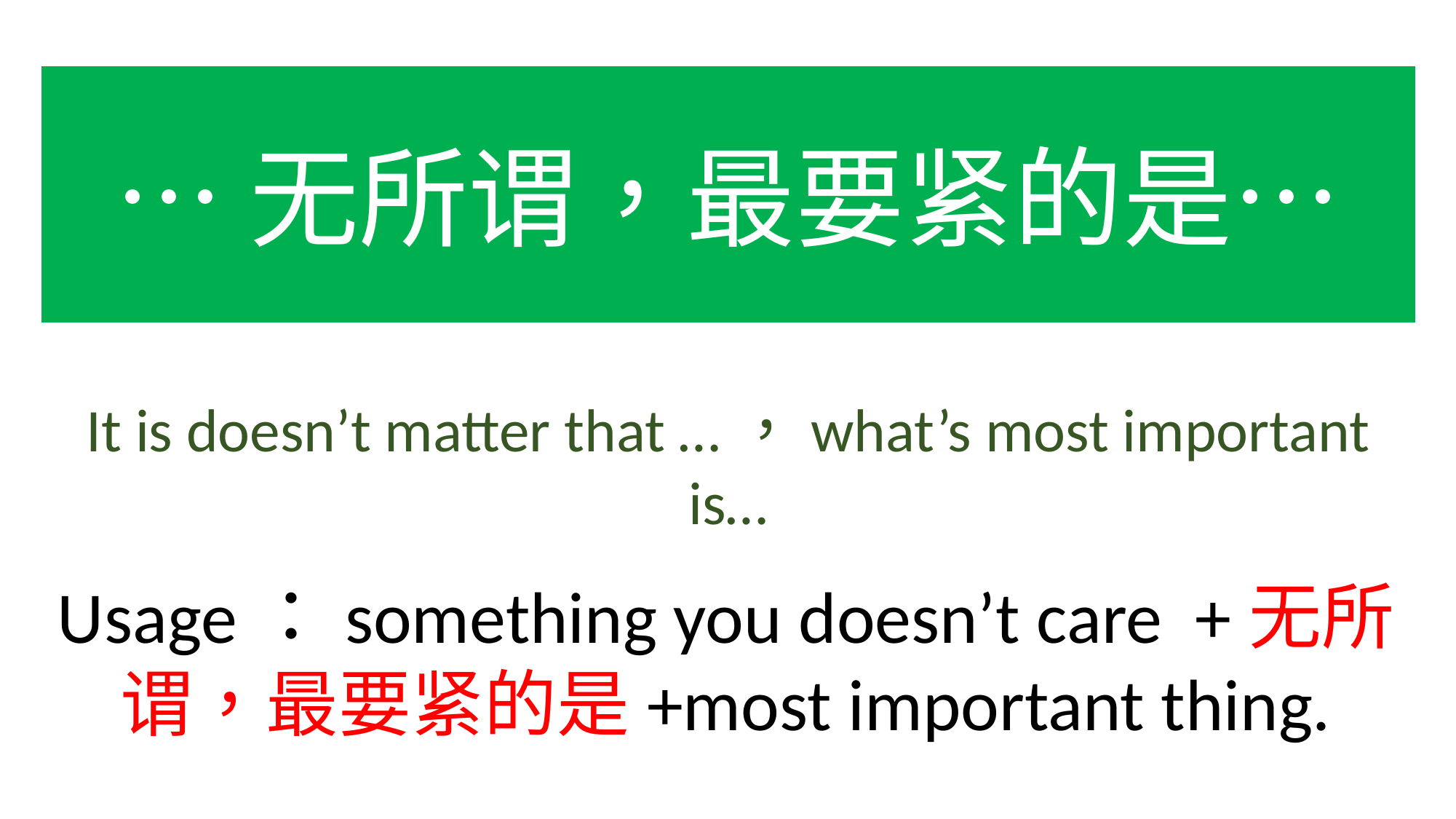

…无所谓，最要紧的是…
It is doesn’t matter that …，what’s most important is…
Usage：something you doesn’t care  +无所谓，最要紧的是+most important thing.